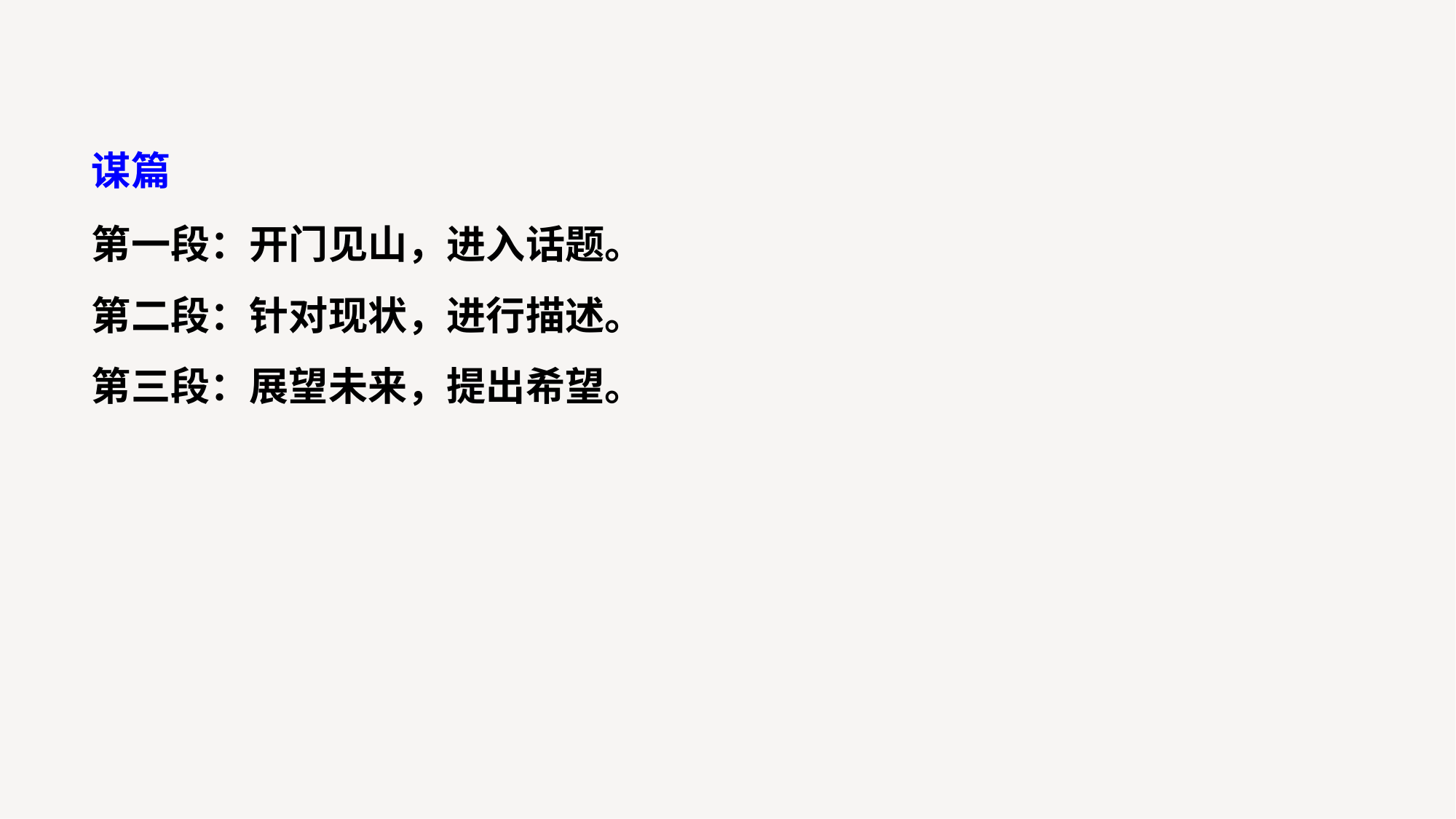

谋篇
第一段：开门见山，进入话题。
第二段：针对现状，进行描述。
第三段：展望未来，提出希望。